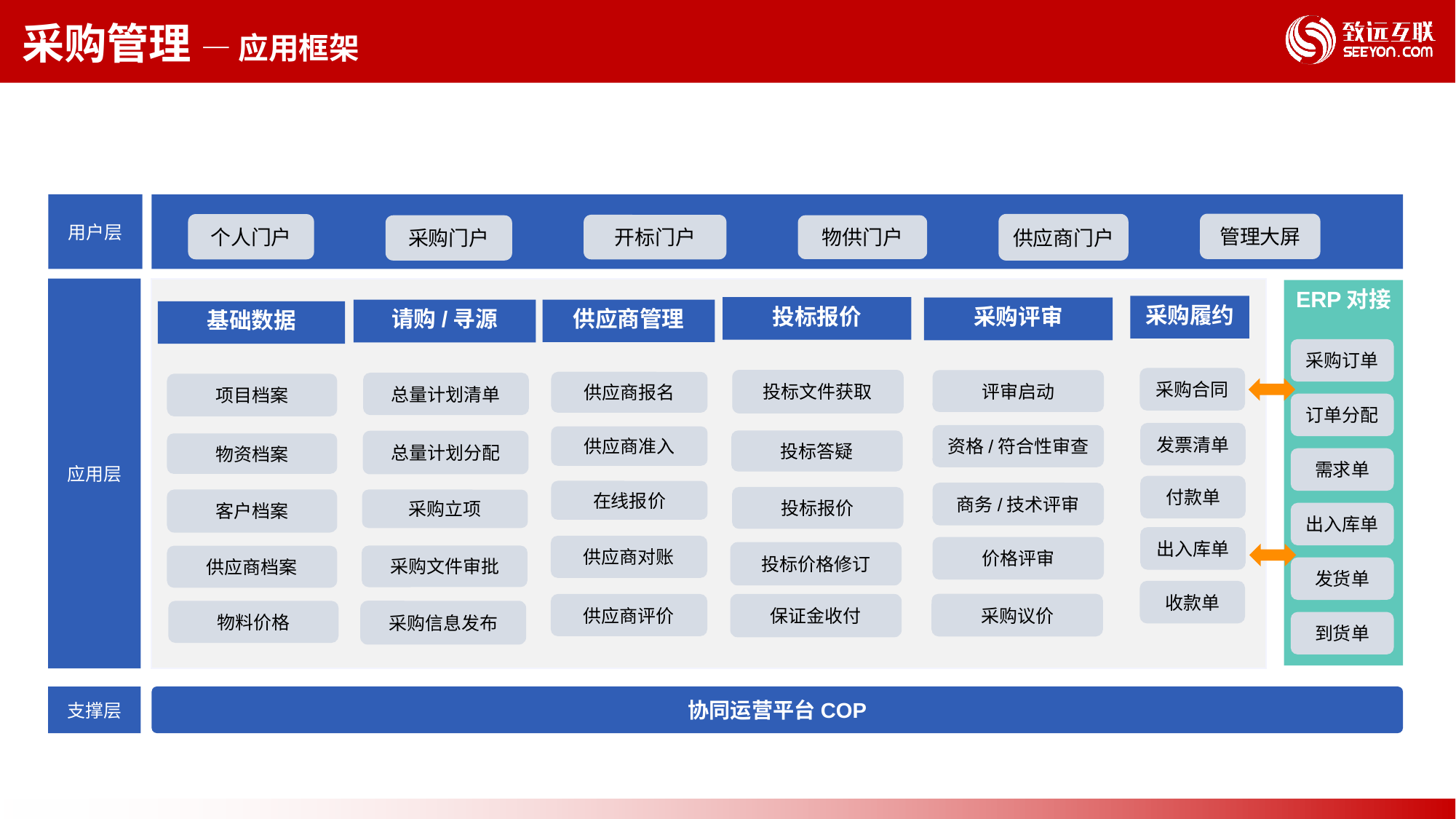

采购管理 — 应用框架
用户层

管理大屏
供应商门户
个人门户
开标门户
采购门户
物供门户
应用层

ERP对接
采购履约
投标报价
采购评审
供应商管理
请购/寻源
基础数据
采购订单
采购合同
投标文件获取
评审启动
供应商报名
总量计划清单
项目档案

订单分配
发票清单
资格/符合性审查
供应商准入
投标答疑
总量计划分配
物资档案
需求单
付款单
在线报价
商务/技术评审
投标报价
客户档案
采购立项
出入库单
出入库单
供应商对账
价格评审
投标价格修订

采购文件审批
供应商档案
发货单
收款单
采购议价
供应商评价
保证金收付
采购信息发布
物料价格
到货单
协同运营平台COP
支撑层